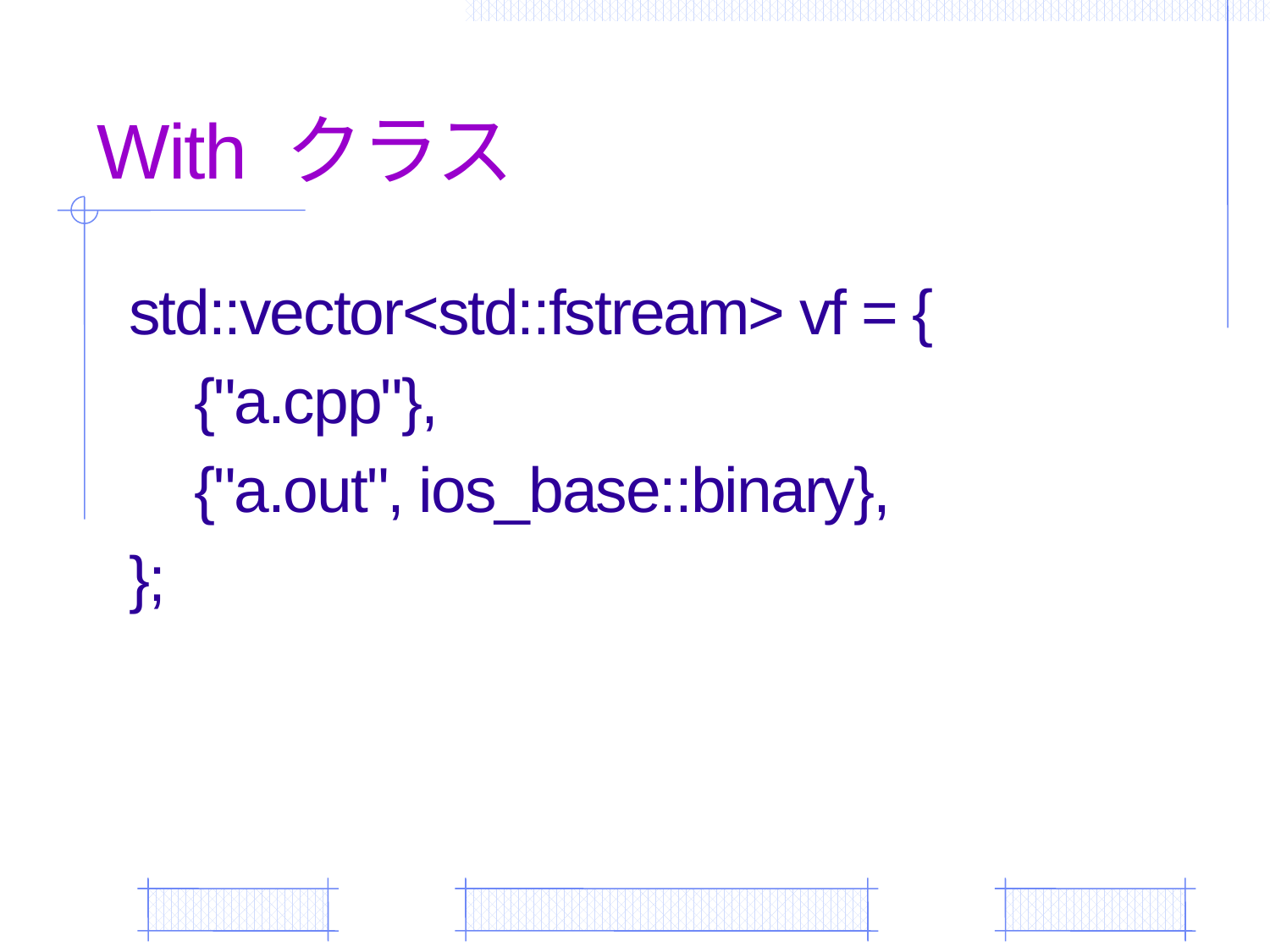

# With クラス
std::vector<std::fstream> vf = {
    {"a.cpp"},
    {"a.out", ios_base::binary},
};